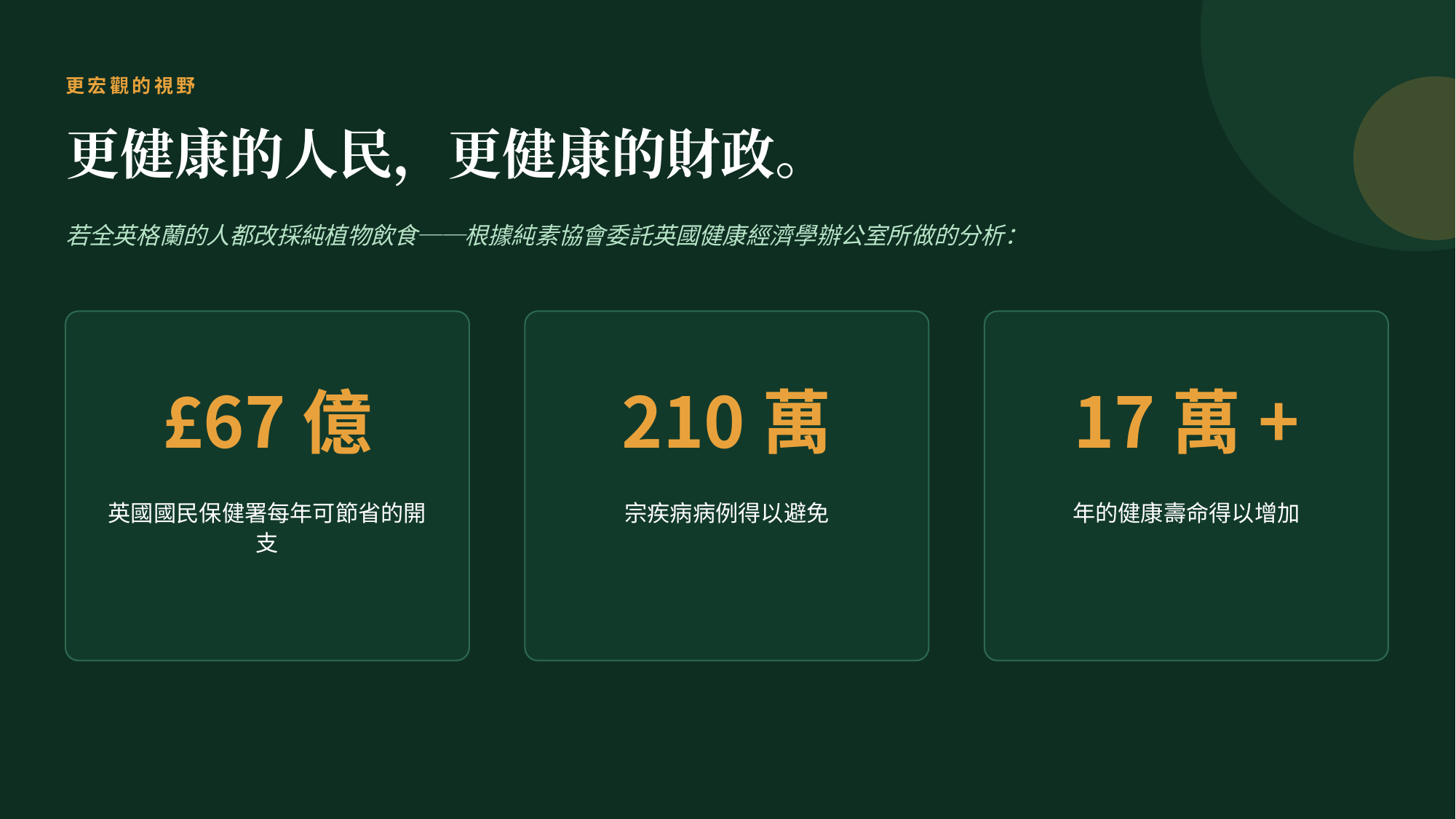

更宏觀的視野

更健康的人民，更健康的財政。
若全英格蘭的人都改採純植物飲食──根據純素協會委託英國健康經濟學辦公室所做的分析：

£67億
210萬
17萬+
英國國民保健署每年可節省的開支
宗疾病病例得以避免
年的健康壽命得以增加